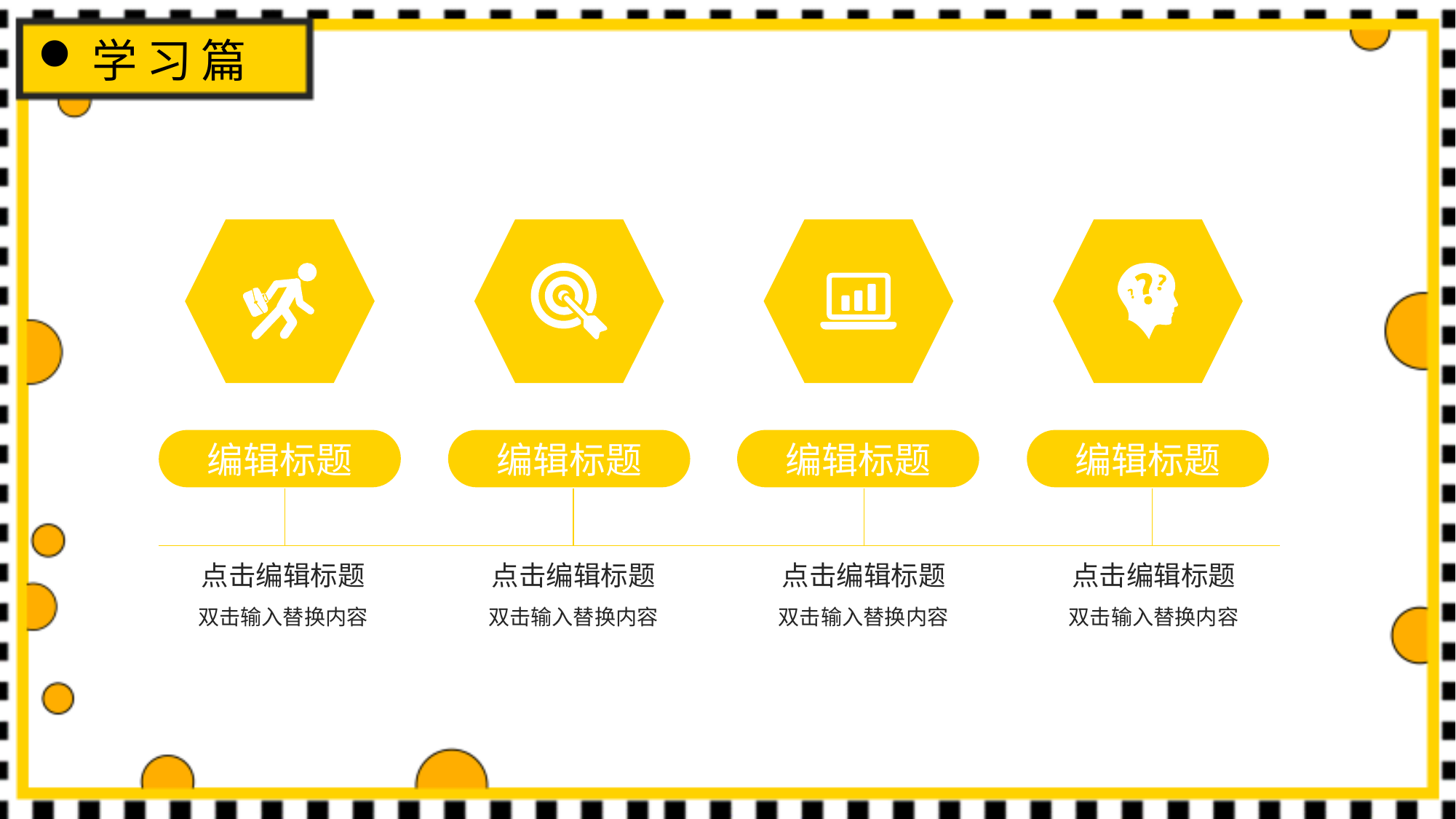

学习篇

编辑标题
编辑标题
编辑标题
编辑标题
点击编辑标题
点击编辑标题
点击编辑标题
点击编辑标题
双击输入替换内容

双击输入替换内容

双击输入替换内容

双击输入替换内容